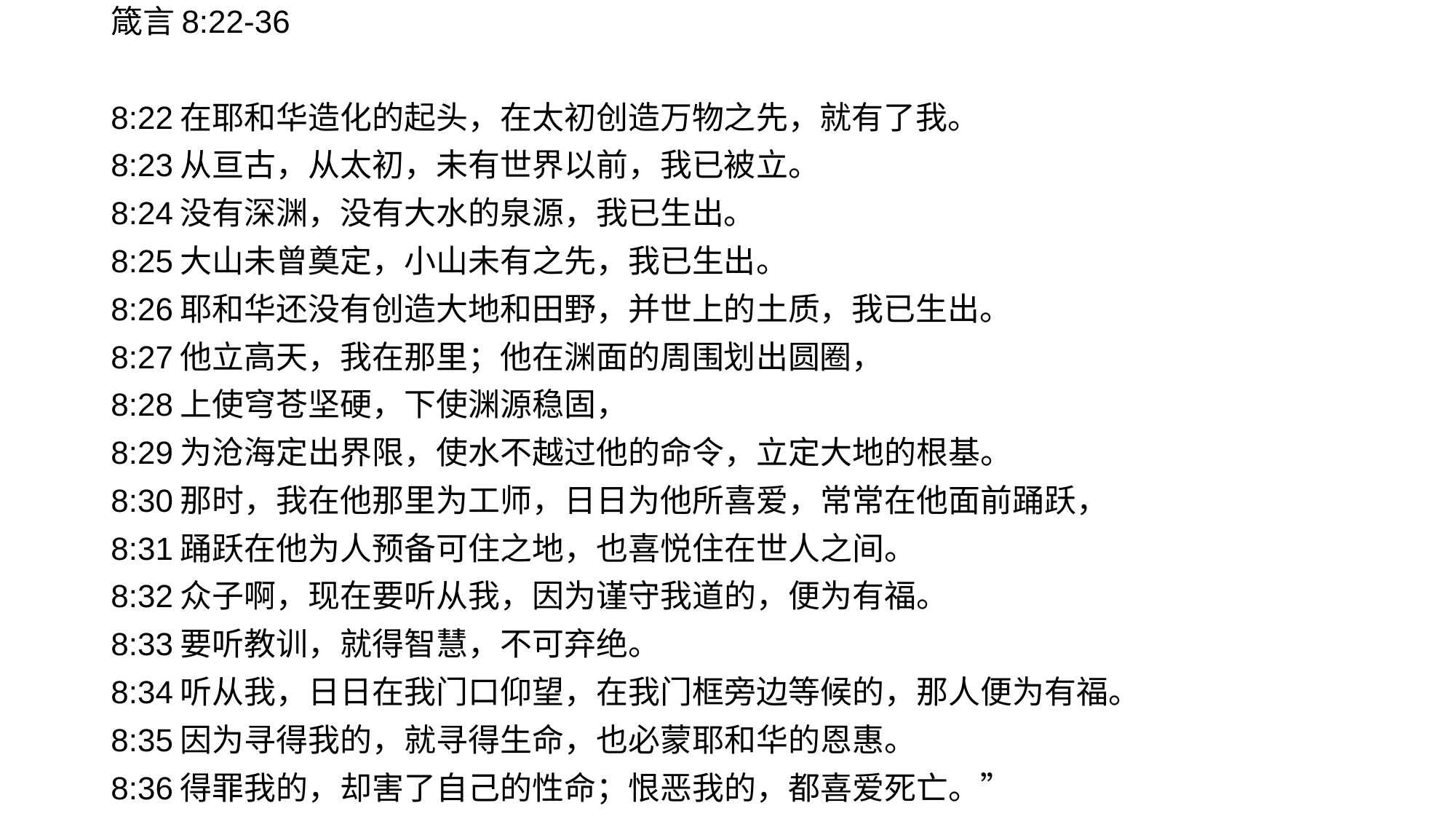

箴言8:22-36

8:22在耶和华造化的起头，在太初创造万物之先，就有了我。
8:23从亘古，从太初，未有世界以前，我已被立。
8:24没有深渊，没有大水的泉源，我已生出。
8:25大山未曾奠定，小山未有之先，我已生出。
8:26耶和华还没有创造大地和田野，并世上的土质，我已生出。
8:27他立高天，我在那里；他在渊面的周围划出圆圈，
8:28上使穹苍坚硬，下使渊源稳固，
8:29为沧海定出界限，使水不越过他的命令，立定大地的根基。
8:30那时，我在他那里为工师，日日为他所喜爱，常常在他面前踊跃，
8:31踊跃在他为人预备可住之地，也喜悦住在世人之间。
8:32众子啊，现在要听从我，因为谨守我道的，便为有福。
8:33要听教训，就得智慧，不可弃绝。
8:34听从我，日日在我门口仰望，在我门框旁边等候的，那人便为有福。
8:35因为寻得我的，就寻得生命，也必蒙耶和华的恩惠。
8:36得罪我的，却害了自己的性命；恨恶我的，都喜爱死亡。”